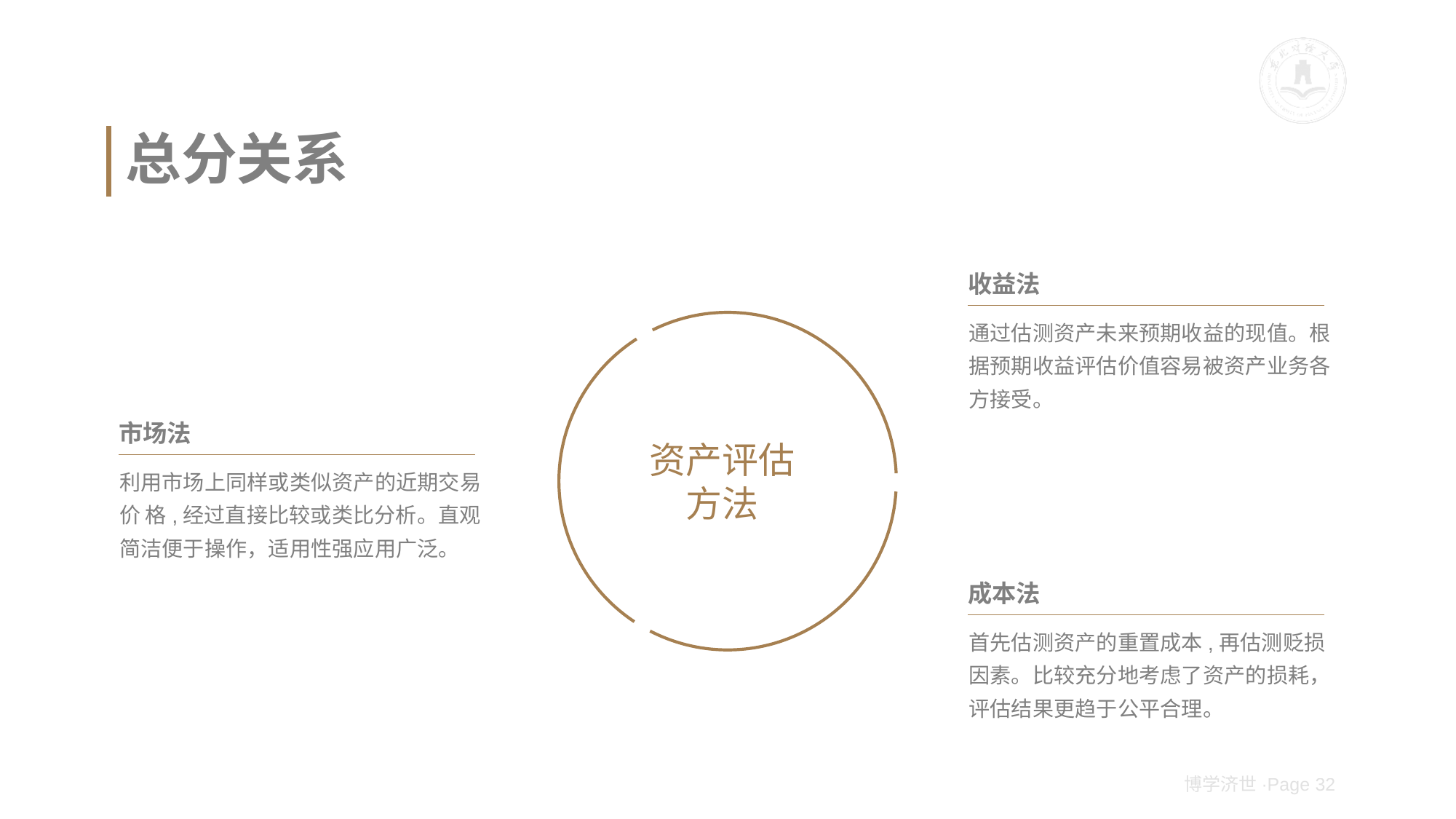

# 总分关系
收益法
通过估测资产未来预期收益的现值。根据预期收益评估价值容易被资产业务各方接受。

市场法
资产评估
方法
利用市场上同样或类似资产的近期交易价 格,经过直接比较或类比分析。直观简洁便于操作，适用性强应用广泛。
成本法
首先估测资产的重置成本,再估测贬损因素。比较充分地考虑了资产的损耗，评估结果更趋于公平合理。
博学济世·Page 32